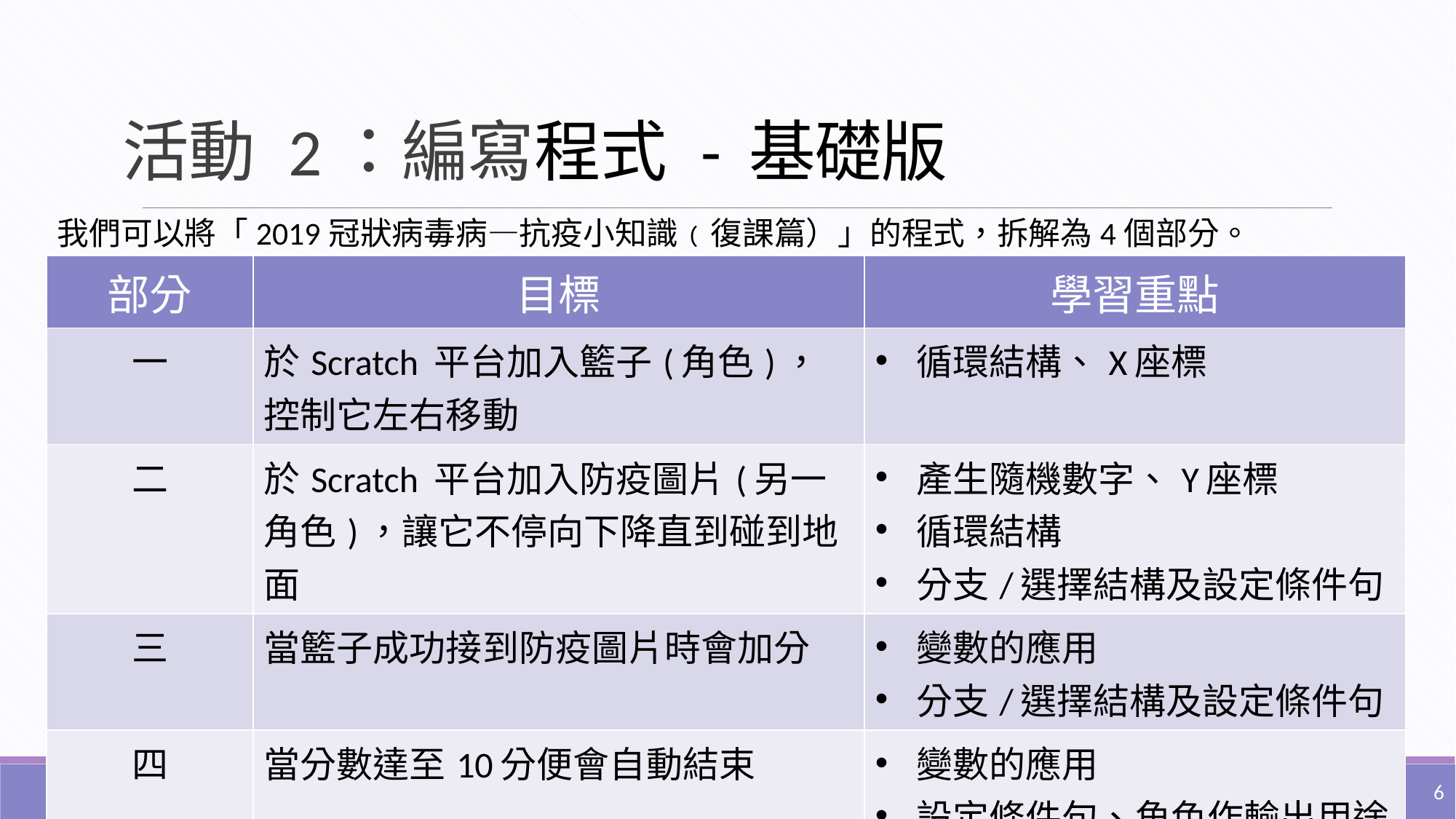

活動 2：編寫程式 - 基礎版
我們可以將「2019冠狀病毒病—抗疫小知識﹙復課篇）」的程式，拆解為4個部分。

| 部分 | 目標 | 學習重點 |
| --- | --- | --- |
| 一 | 於Scratch 平台加入籃子(角色)，控制它左右移動 | 循環結構、X座標 |
| 二 | 於Scratch 平台加入防疫圖片(另一角色)，讓它不停向下降直到碰到地面 | 產生隨機數字、Y座標 循環結構 分支/選擇結構及設定條件句 |
| 三 | 當籃子成功接到防疫圖片時會加分 | 變數的應用 分支/選擇結構及設定條件句 |
| 四 | 當分數達至10分便會自動結束 | 變數的應用 設定條件句、角色作輸出用途 |
6